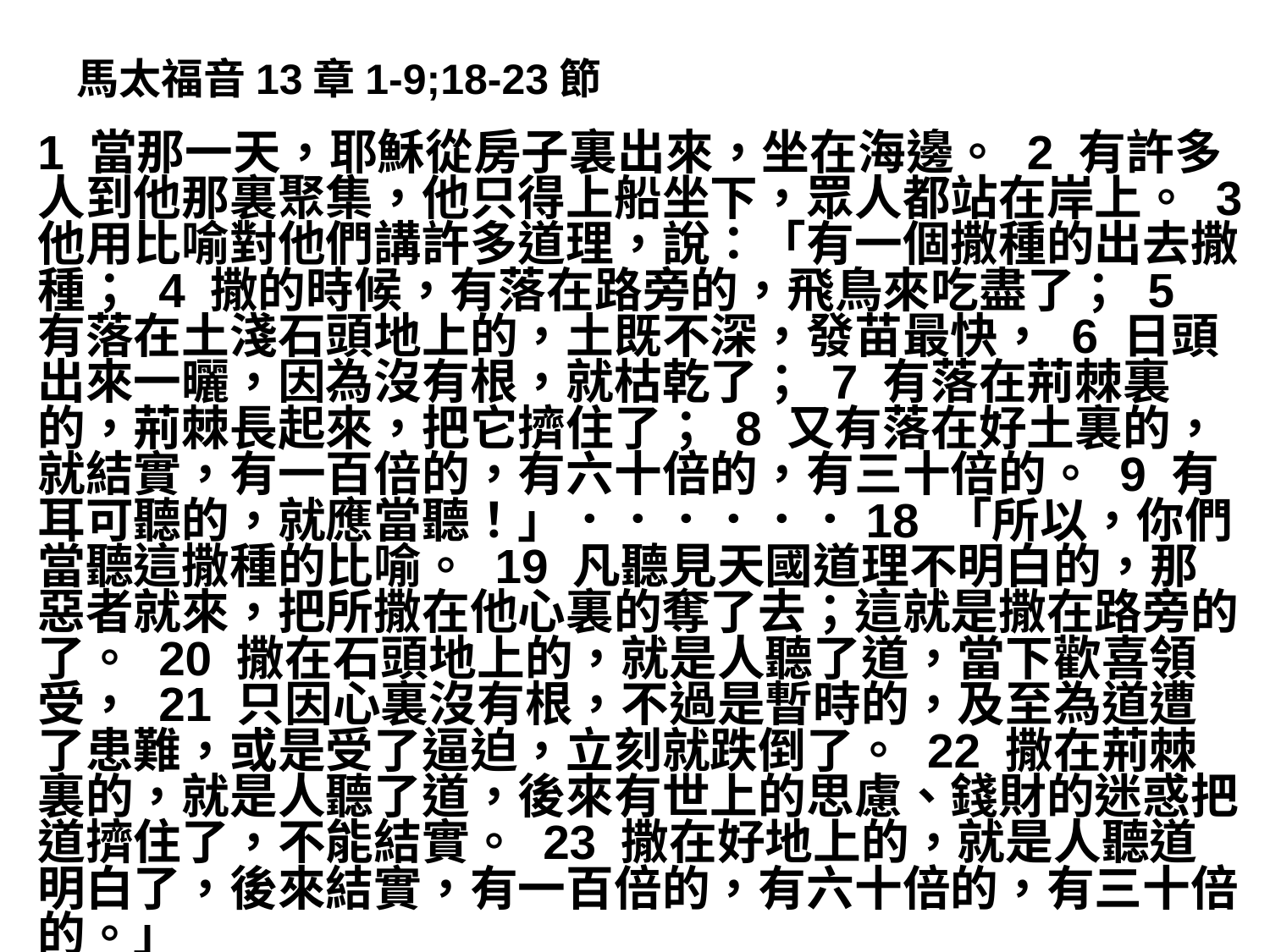

# 馬太福音13章1-9;18-23節
1 當那一天，耶穌從房子裏出來，坐在海邊。 2 有許多人到他那裏聚集，他只得上船坐下，眾人都站在岸上。 3 他用比喻對他們講許多道理，說：「有一個撒種的出去撒種； 4 撒的時候，有落在路旁的，飛鳥來吃盡了； 5 有落在土淺石頭地上的，土既不深，發苗最快， 6 日頭出來一曬，因為沒有根，就枯乾了； 7 有落在荊棘裏的，荊棘長起來，把它擠住了； 8 又有落在好土裏的，就結實，有一百倍的，有六十倍的，有三十倍的。 9 有耳可聽的，就應當聽！」．．．．．．18 「所以，你們當聽這撒種的比喻。 19 凡聽見天國道理不明白的，那惡者就來，把所撒在他心裏的奪了去；這就是撒在路旁的了。 20 撒在石頭地上的，就是人聽了道，當下歡喜領受， 21 只因心裏沒有根，不過是暫時的，及至為道遭了患難，或是受了逼迫，立刻就跌倒了。 22 撒在荊棘裏的，就是人聽了道，後來有世上的思慮、錢財的迷惑把道擠住了，不能結實。 23 撒在好地上的，就是人聽道明白了，後來結實，有一百倍的，有六十倍的，有三十倍的。」